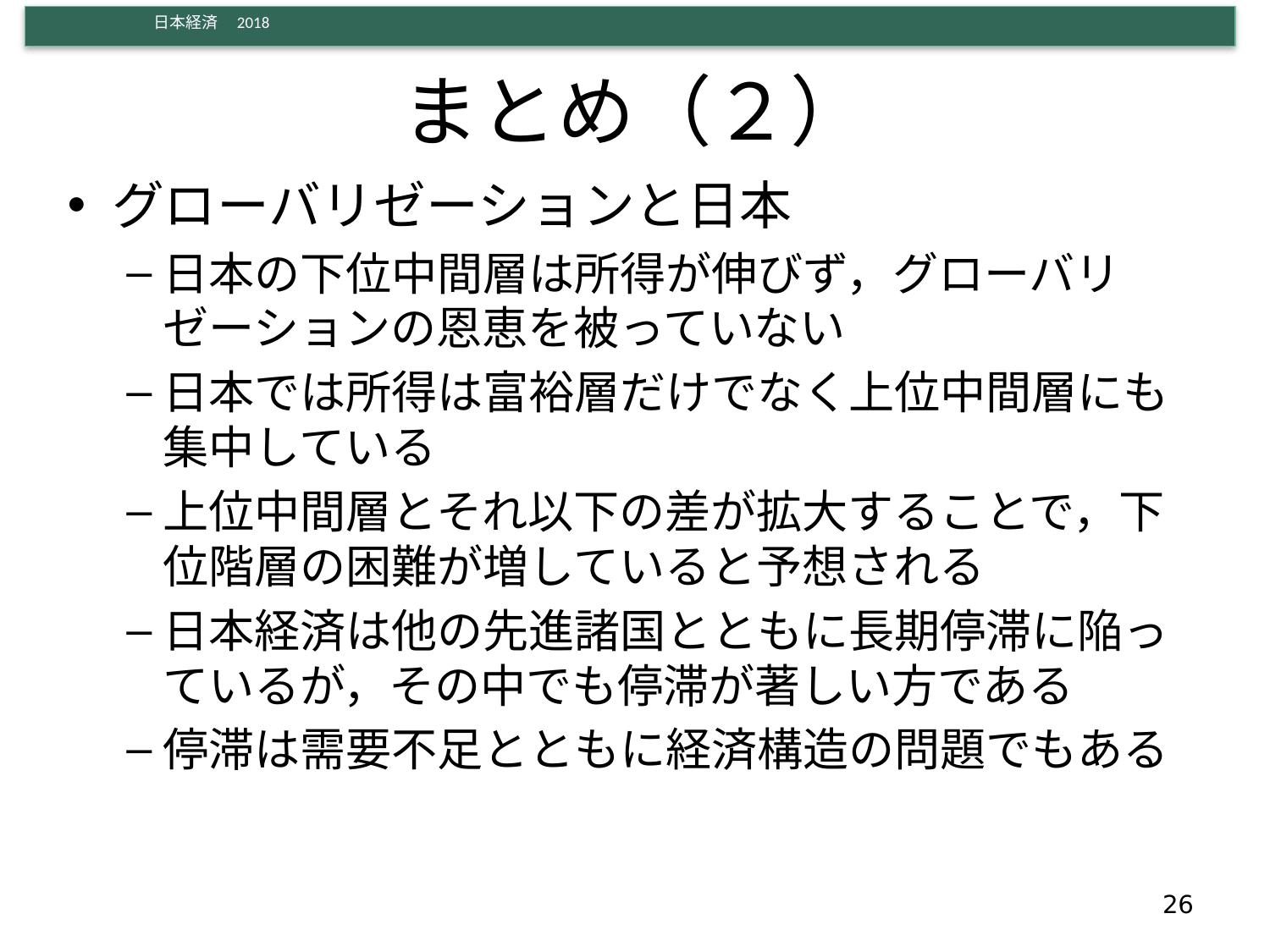

# まとめ（２）
グローバリゼーションと日本
日本の下位中間層は所得が伸びず，グローバリゼーションの恩恵を被っていない
日本では所得は富裕層だけでなく上位中間層にも集中している
上位中間層とそれ以下の差が拡大することで，下位階層の困難が増していると予想される
日本経済は他の先進諸国とともに長期停滞に陥っているが，その中でも停滞が著しい方である
停滞は需要不足とともに経済構造の問題でもある
26